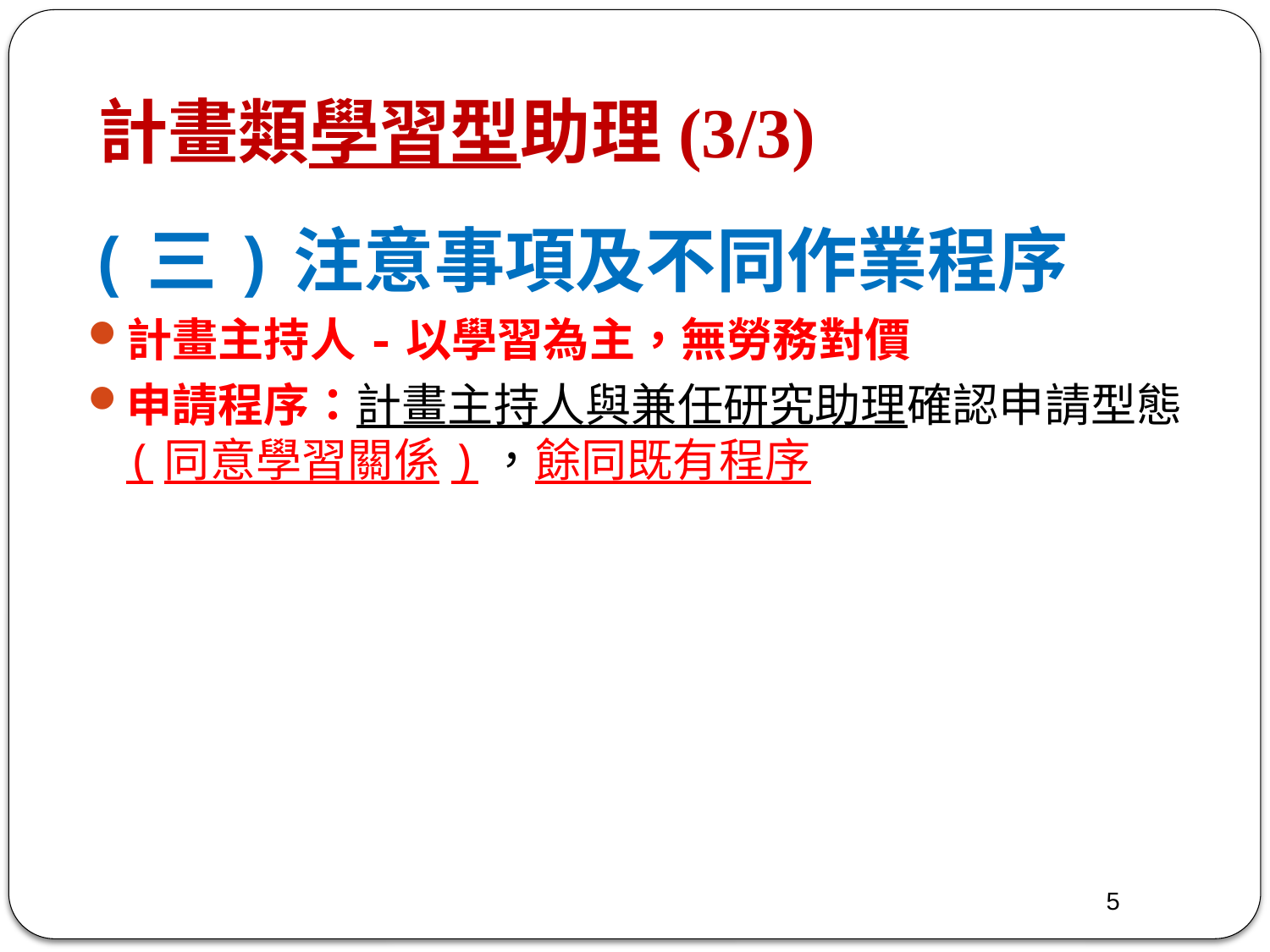

# 計畫類學習型助理(3/3)
(三)注意事項及不同作業程序
計畫主持人-以學習為主，無勞務對價
申請程序：計畫主持人與兼任研究助理確認申請型態(同意學習關係)，餘同既有程序
5